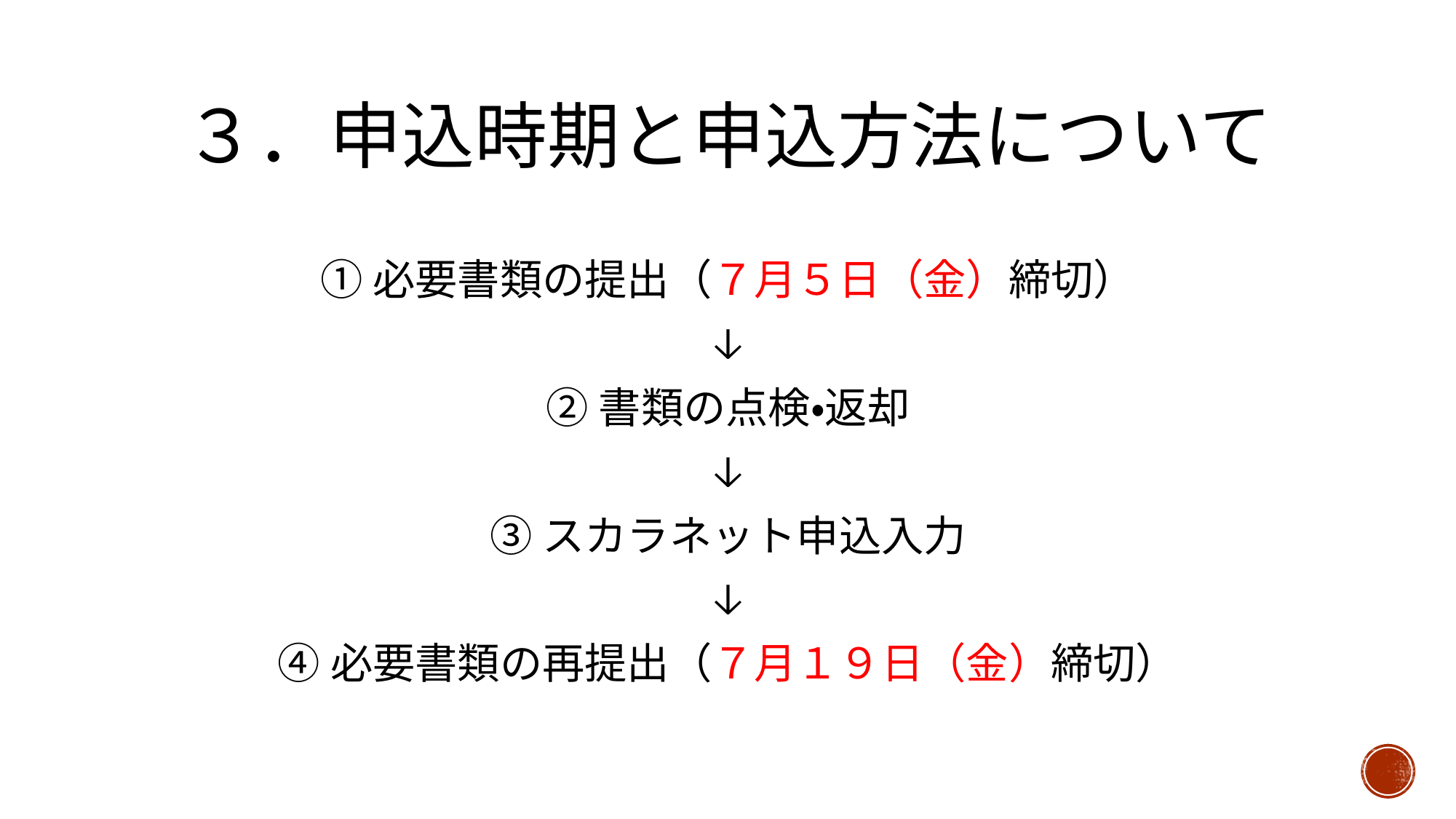

# ３．申込時期と申込方法について
①必要書類の提出（７月５日（金）締切）
↓
②書類の点検・返却
↓
③スカラネット申込入力
↓
④必要書類の再提出（７月１９日（金）締切）